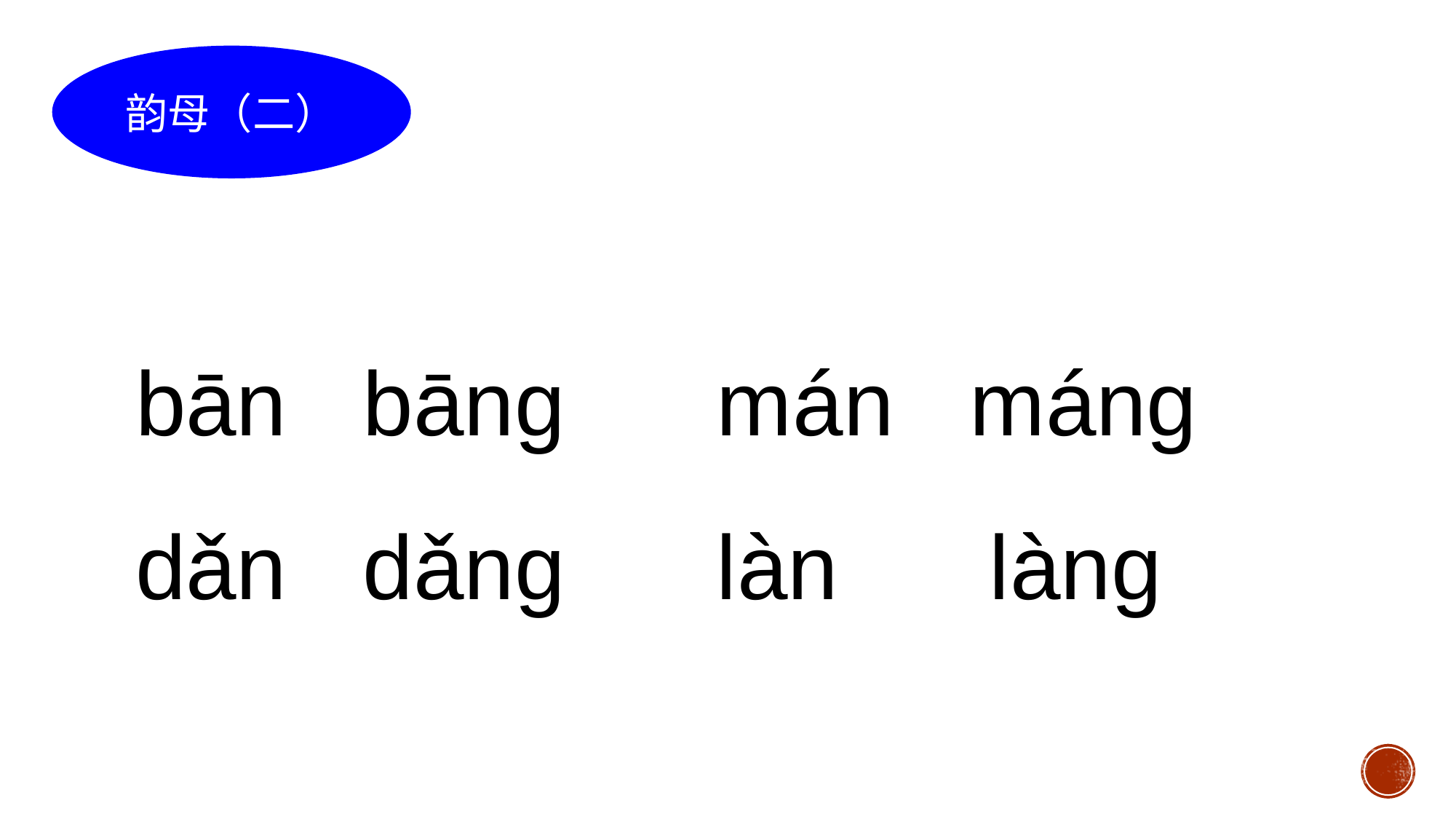

韵母（二）
bān   bāng      mán   máng      dǎn   dǎng      làn      làng